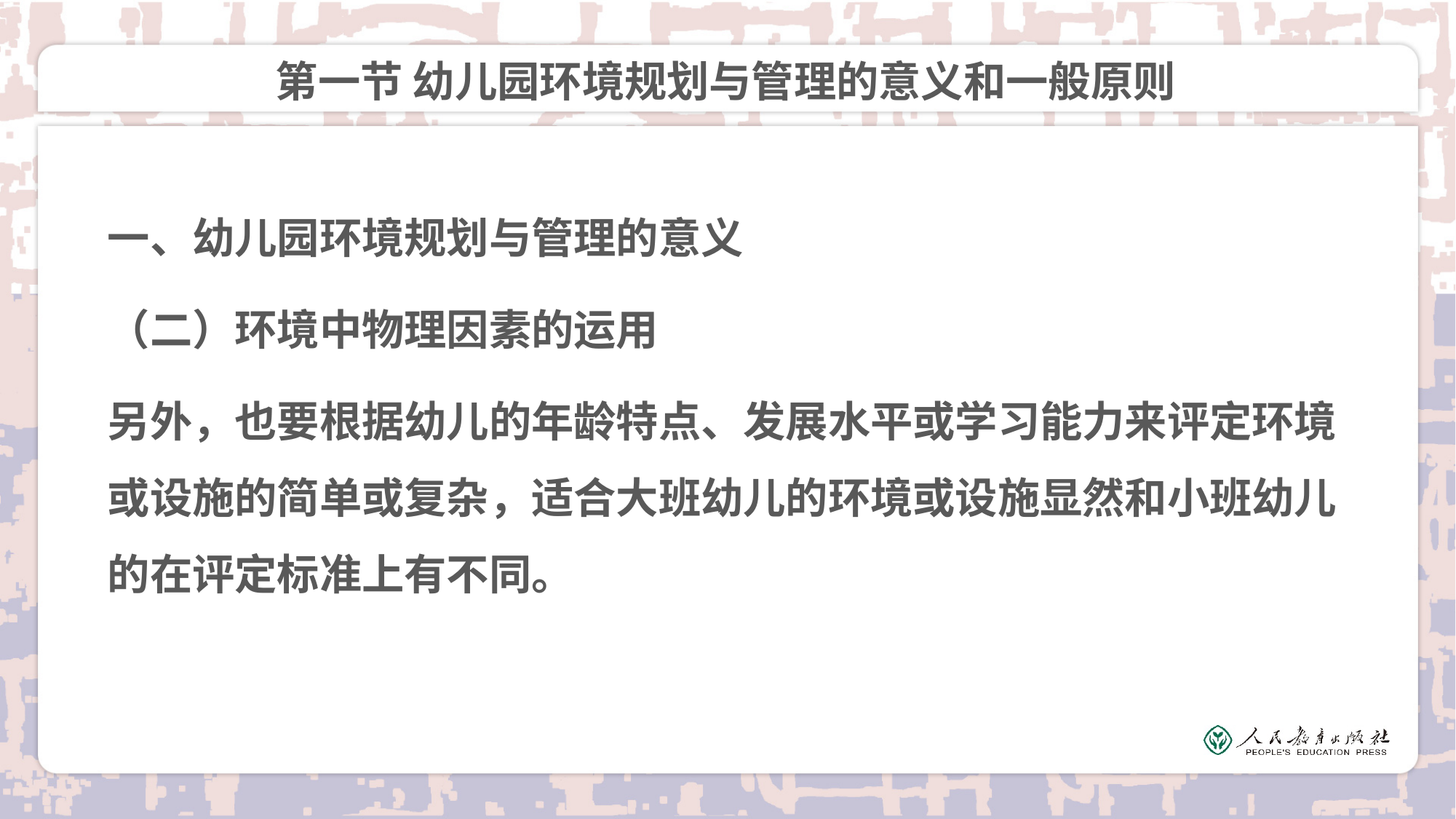

# 第一节 幼儿园环境规划与管理的意义和一般原则
一、幼儿园环境规划与管理的意义
（二）环境中物理因素的运用
另外，也要根据幼儿的年龄特点、发展水平或学习能力来评定环境或设施的简单或复杂，适合大班幼儿的环境或设施显然和小班幼儿的在评定标准上有不同。